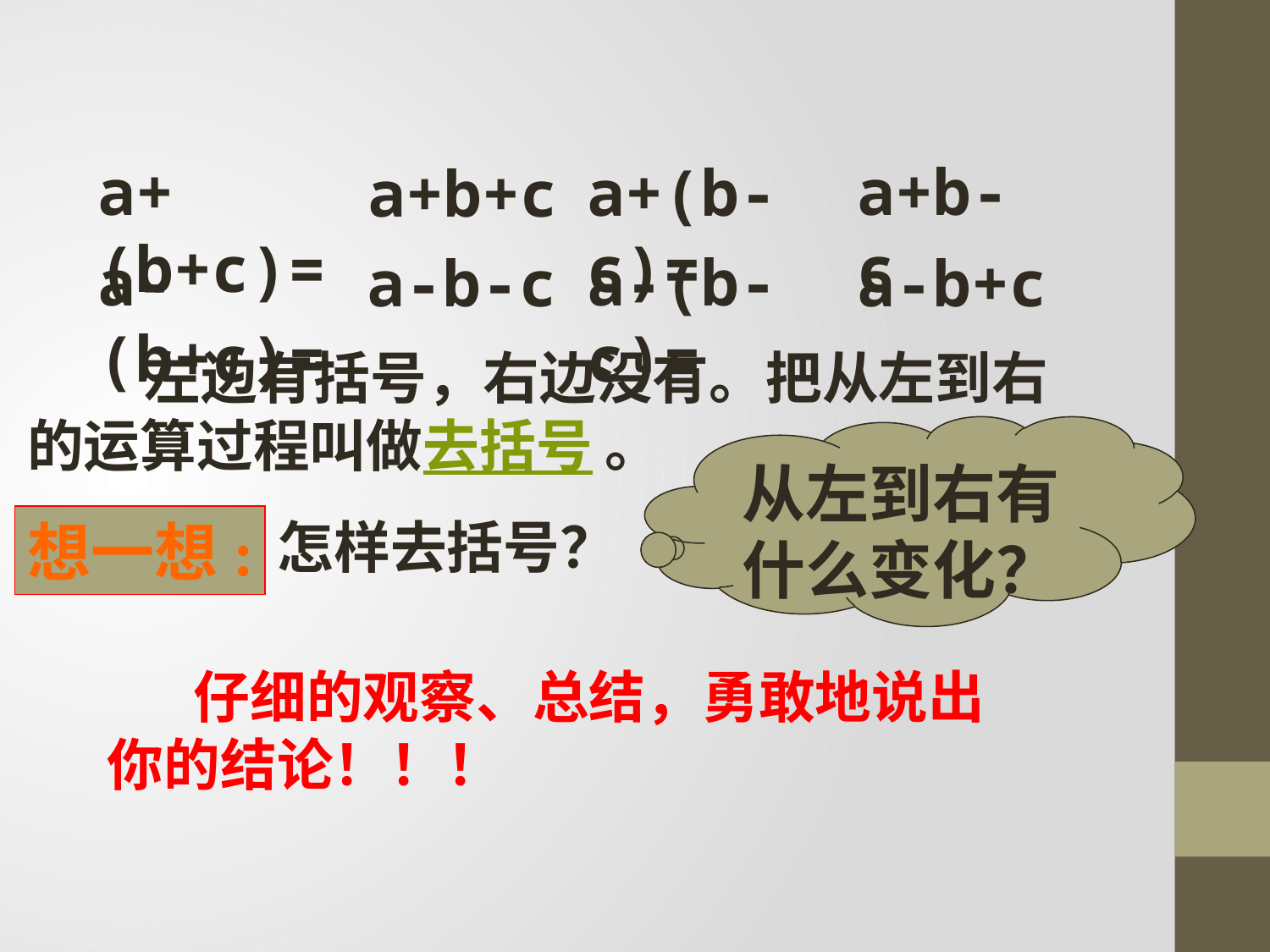

a+(b+c)=
a+b-c
a+(b-c)=
a+b+c
a-(b+c)=
a-(b-c)=
a-b+c
a-b-c

        左边有括号，右边没有。把从左到右的运算过程叫做去括号 。
从左到右有什么变化？
想一想:
怎样去括号？
        仔细的观察、总结，勇敢地说出  你的结论！！！